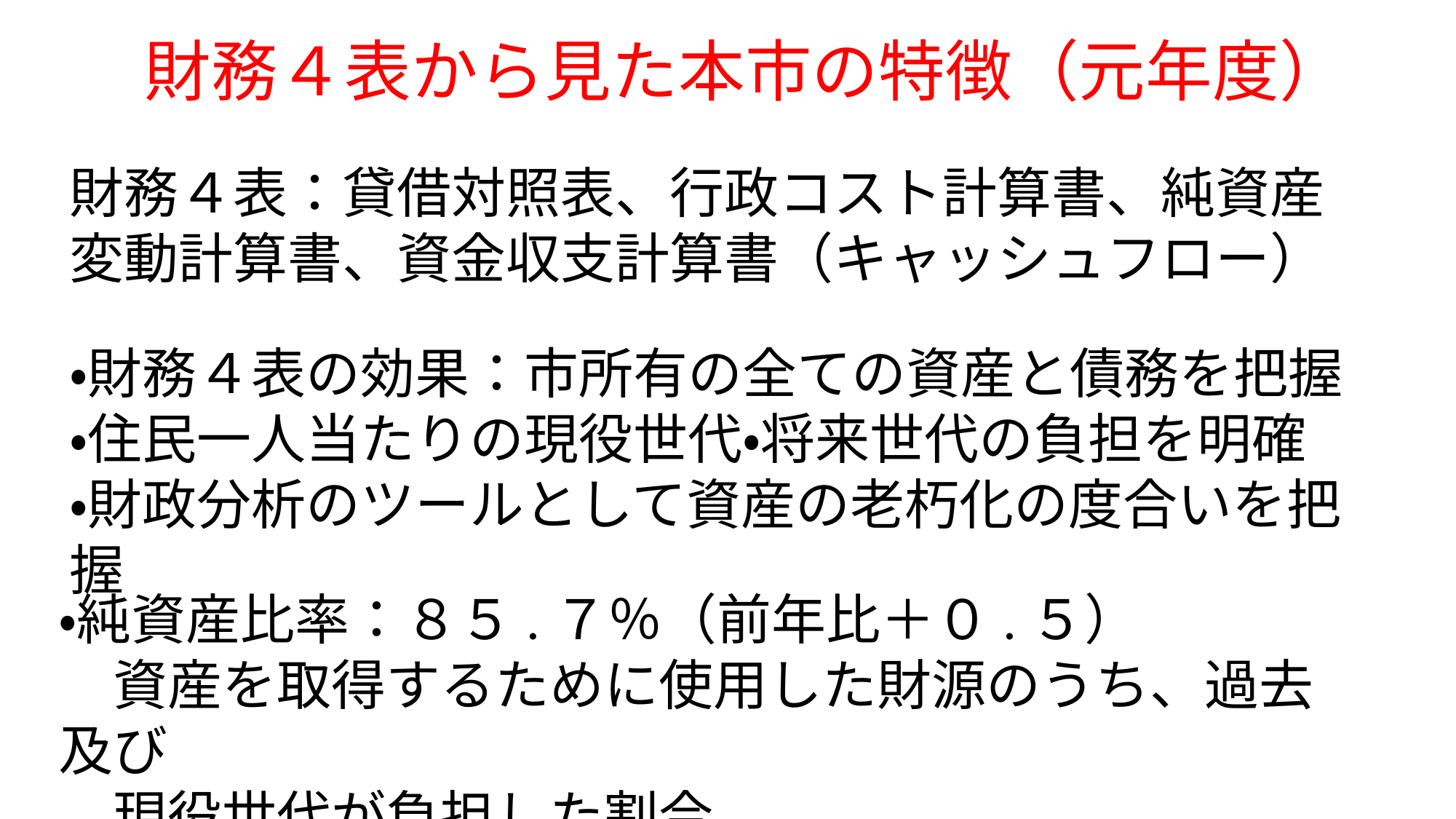

財務４表から見た本市の特徴（元年度）
財務４表：貸借対照表、行政コスト計算書、純資産変動計算書、資金収支計算書（キャッシュフロー）
・財務４表の効果：市所有の全ての資産と債務を把握
・住民一人当たりの現役世代・将来世代の負担を明確
・財政分析のツールとして資産の老朽化の度合いを把握
・純資産比率：８５.７％（前年比＋０.５）
　資産を取得するために使用した財源のうち、過去及び
　現役世代が負担した割合